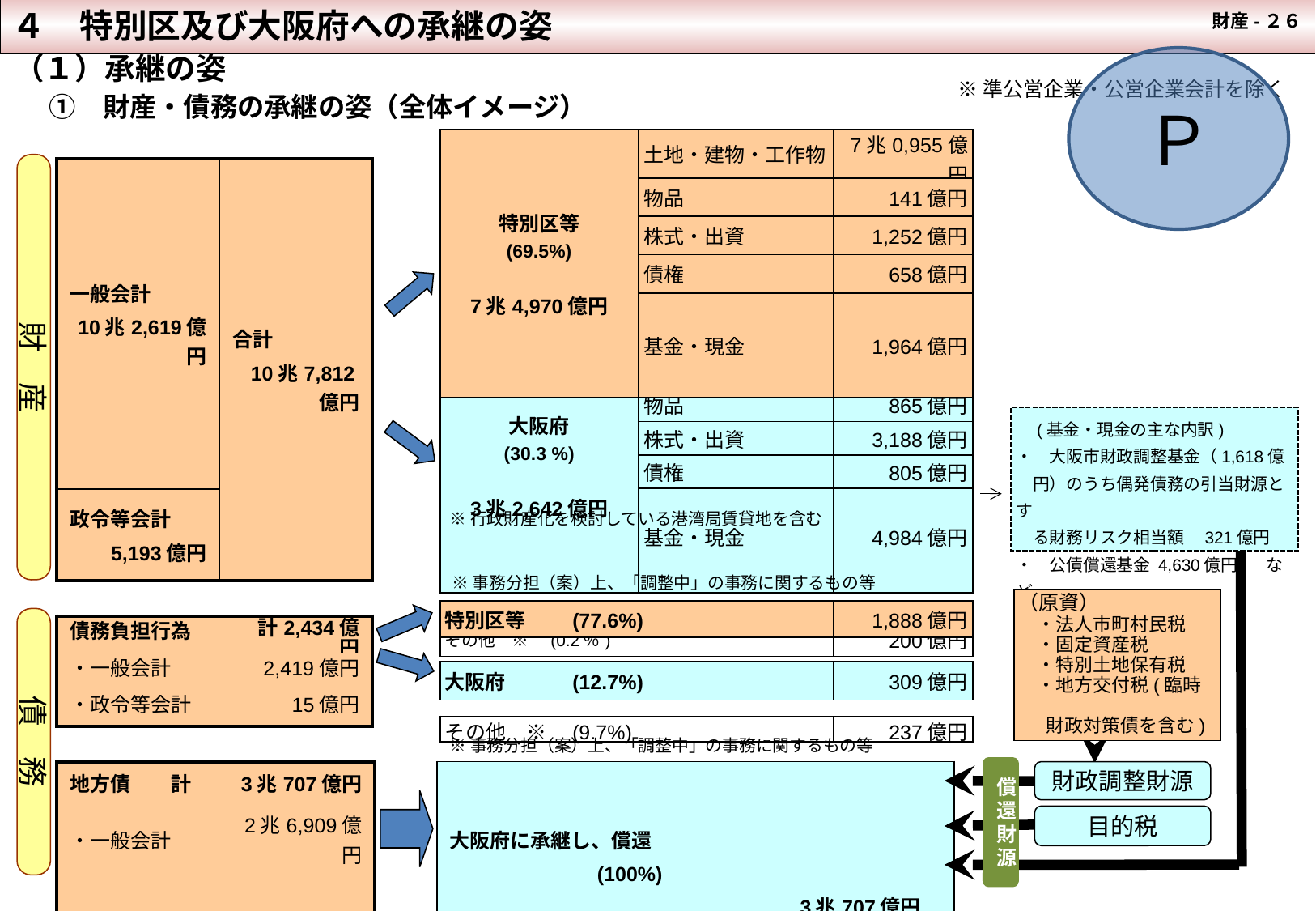

４　特別区及び大阪府への承継の姿
財産-２６
あ財産-２９
（１）承継の姿
Ｐ
※準公営企業・公営企業会計を除く
　 ①　財産・債務の承継の姿（全体イメージ）
| 特別区等 (69.5%) 7兆4,970億円 | 土地・建物・工作物 | 7兆0,955億円 |
| --- | --- | --- |
|  | 物品 | 141億円 |
|  | 株式・出資 | 1,252億円 |
|  | 債権 | 658億円 |
|  | 基金・現金 | 1,964億円 |
財　産
| 一般会計 10兆2,619億円 | 合計 10兆7,812億円 |
| --- | --- |
| 政令等会計 5,193億円 |  |
|  |  |

| 大阪府 (30.3 %) 3兆2,642億円 | 土地・建物・工作物※ | 2兆2,800億円 |
| --- | --- | --- |
|  | 物品 | 865億円 |
|  | 株式・出資 | 3,188億円 |
|  | 債権 | 805億円 |
|  | 基金・現金 | 4,984億円 |
|  |  |  |
| その他　※　(0.2％) |  | 200億円 |
　(基金・現金の主な内訳)
・　大阪市財政調整基金（1,618億
　円）のうち偶発債務の引当財源とす
　る財務リスク相当額　321億円
・　公債償還基金 4,630億円  　 など

※行政財産化を検討している港湾局賃貸地を含む

※事務分担（案）上、「調整中」の事務に関するもの等
（原資）
　・法人市町村民税
　・固定資産税
　・特別土地保有税
　・地方交付税(臨時
　  財政対策債を含む)
| 特別区等　　(77.6%) | 1,888億円 |
| --- | --- |
|  |  |
| 大阪府　　　(12.7%) | 309億円 |
|  |  |
| その他　※　(9.7%) | 237億円 |
債　務

| 債務負担行為 | 計2,434億円 |
| --- | --- |
| ・一般会計 | 2,419億円 |
| ・政令等会計 | 15億円 |

※事務分担（案）上、「調整中」の事務に関するもの等
償還財源
| 地方債　　計 | 3兆707億円 |  | 大阪府に承継し、償還 　　　　　　　(100%) 3兆707億円 |
| --- | --- | --- | --- |
| ・一般会計 | 2兆6,909億円 |  |  |
| ・政令等会計 | 3,798億円 |  |  |
財政調整財源

目的税